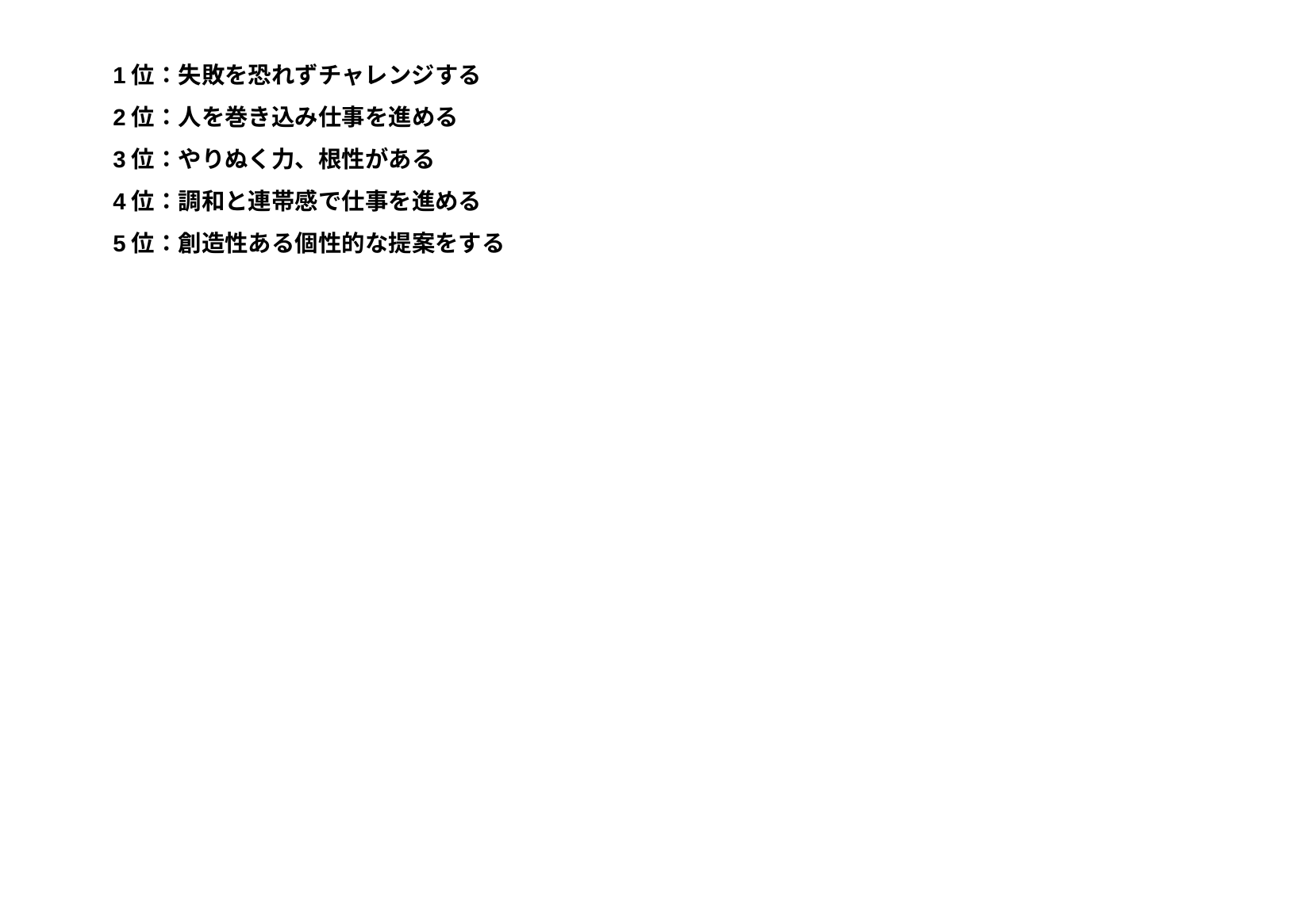

1位：失敗を恐れずチャレンジする
2位：人を巻き込み仕事を進める
3位：やりぬく力、根性がある
4位：調和と連帯感で仕事を進める
5位：創造性ある個性的な提案をする